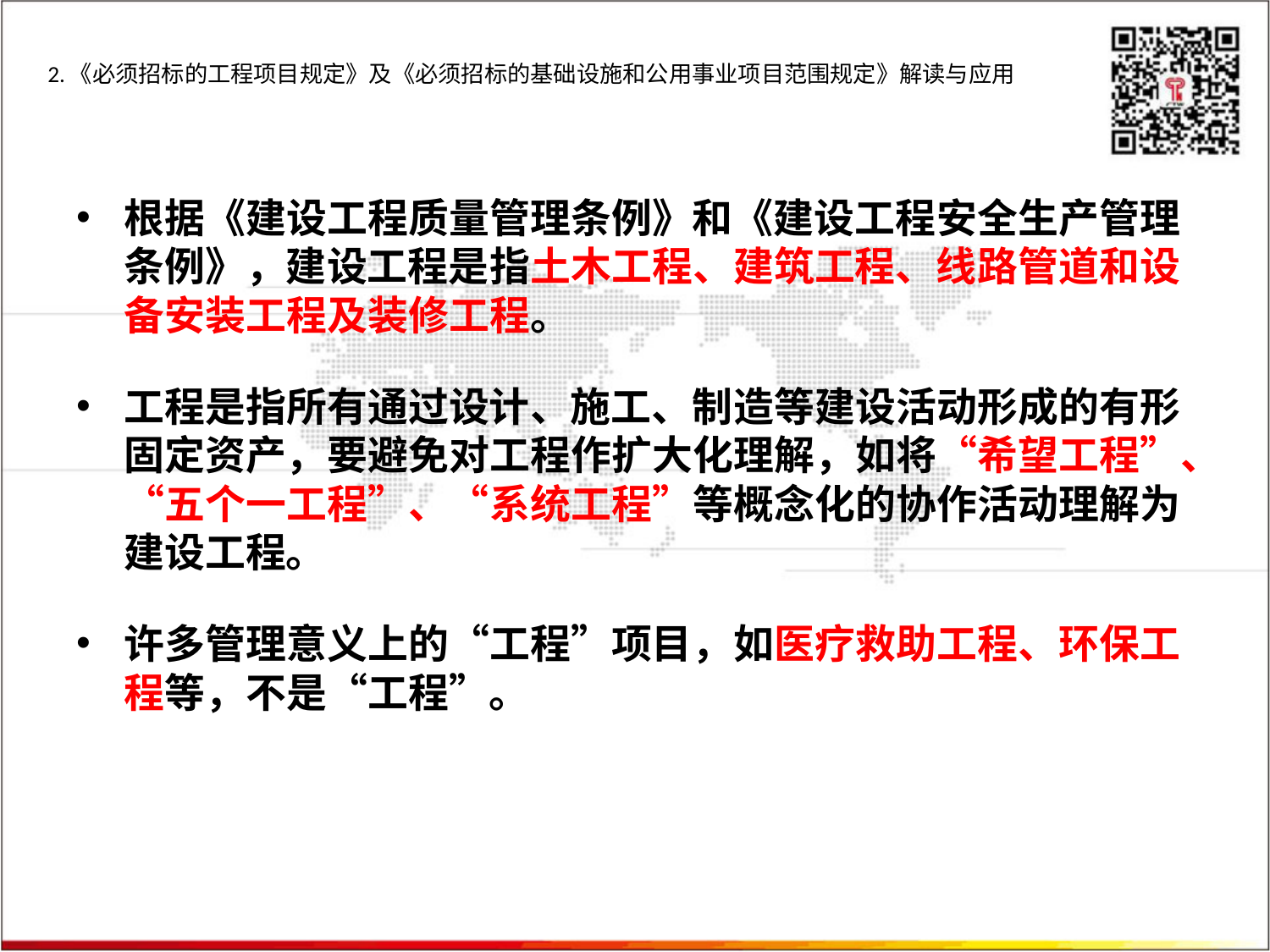

# 2.《必须招标的工程项目规定》及《必须招标的基础设施和公用事业项目范围规定》解读与应用
根据《建设工程质量管理条例》和《建设工程安全生产管理条例》，建设工程是指土木工程、建筑工程、线路管道和设备安装工程及装修工程。
工程是指所有通过设计、施工、制造等建设活动形成的有形固定资产，要避免对工程作扩大化理解，如将“希望工程”、“五个一工程”、“系统工程”等概念化的协作活动理解为建设工程。
许多管理意义上的“工程”项目，如医疗救助工程、环保工程等，不是“工程”。